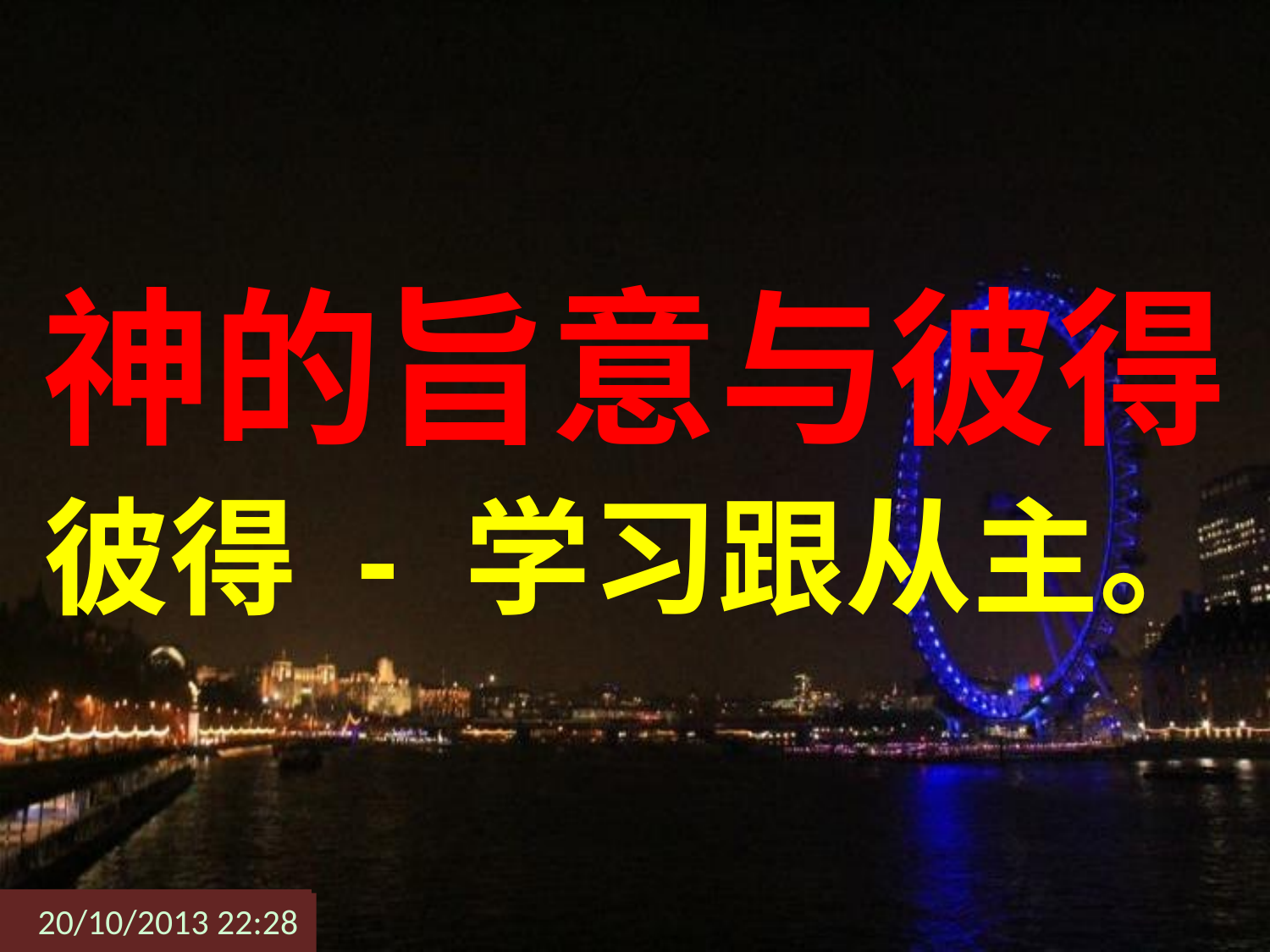

神的旨意与彼得
彼得 - 学习跟从主。
20/10/2013 22:28
20/10/2013 22:28